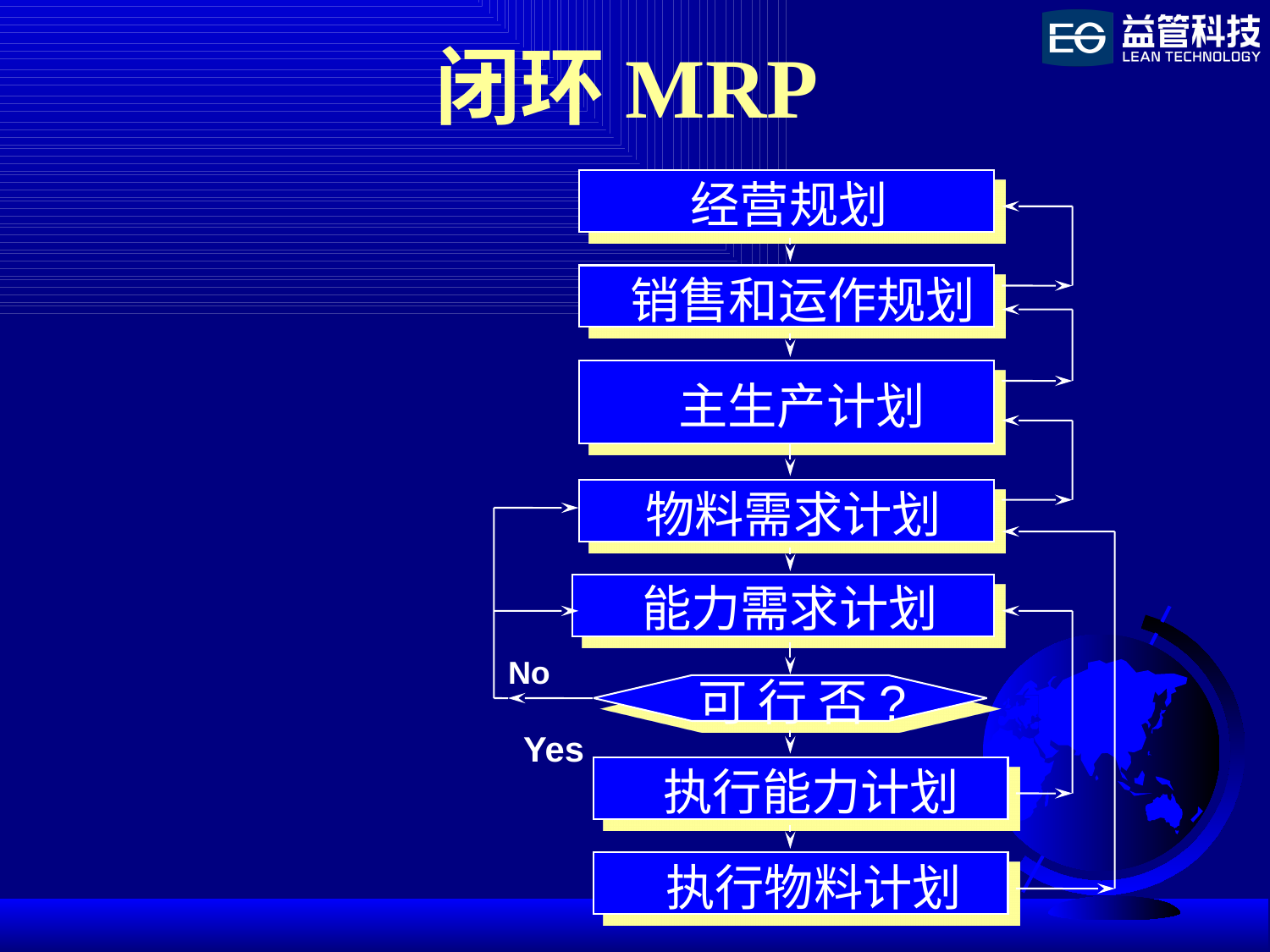

闭环MRP
#

 经营规划

 销售和运作规划

 主生产计划

  物料需求计划

 能力需求计划

No
 可 行 否?

Yes

 执行能力计划

 执行物料计划